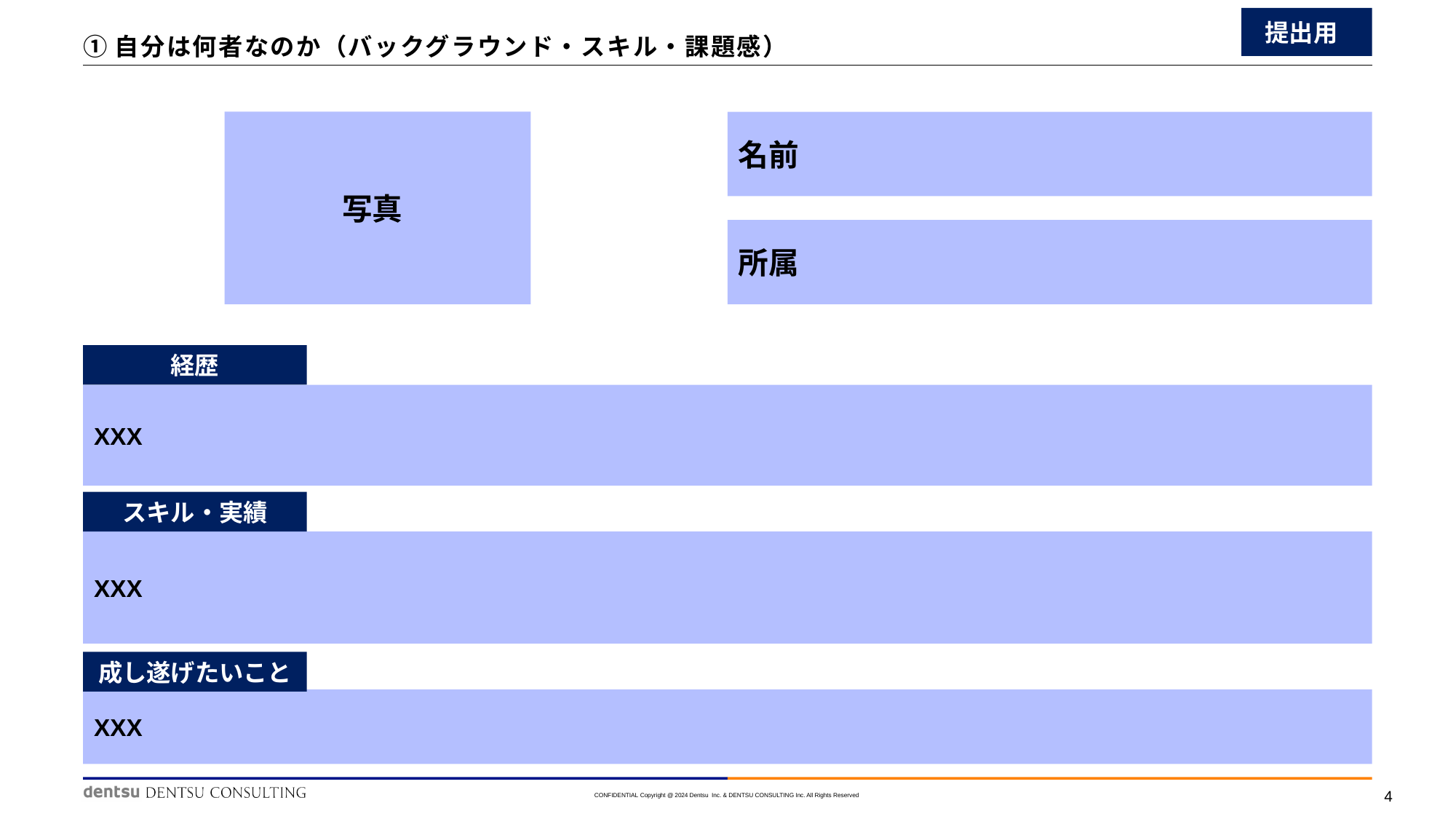

提出用
# ①自分は何者なのか（バックグラウンド・スキル・課題感）
写真
名前
所属
経歴
XXX
スキル・実績
XXX
成し遂げたいこと
XXX